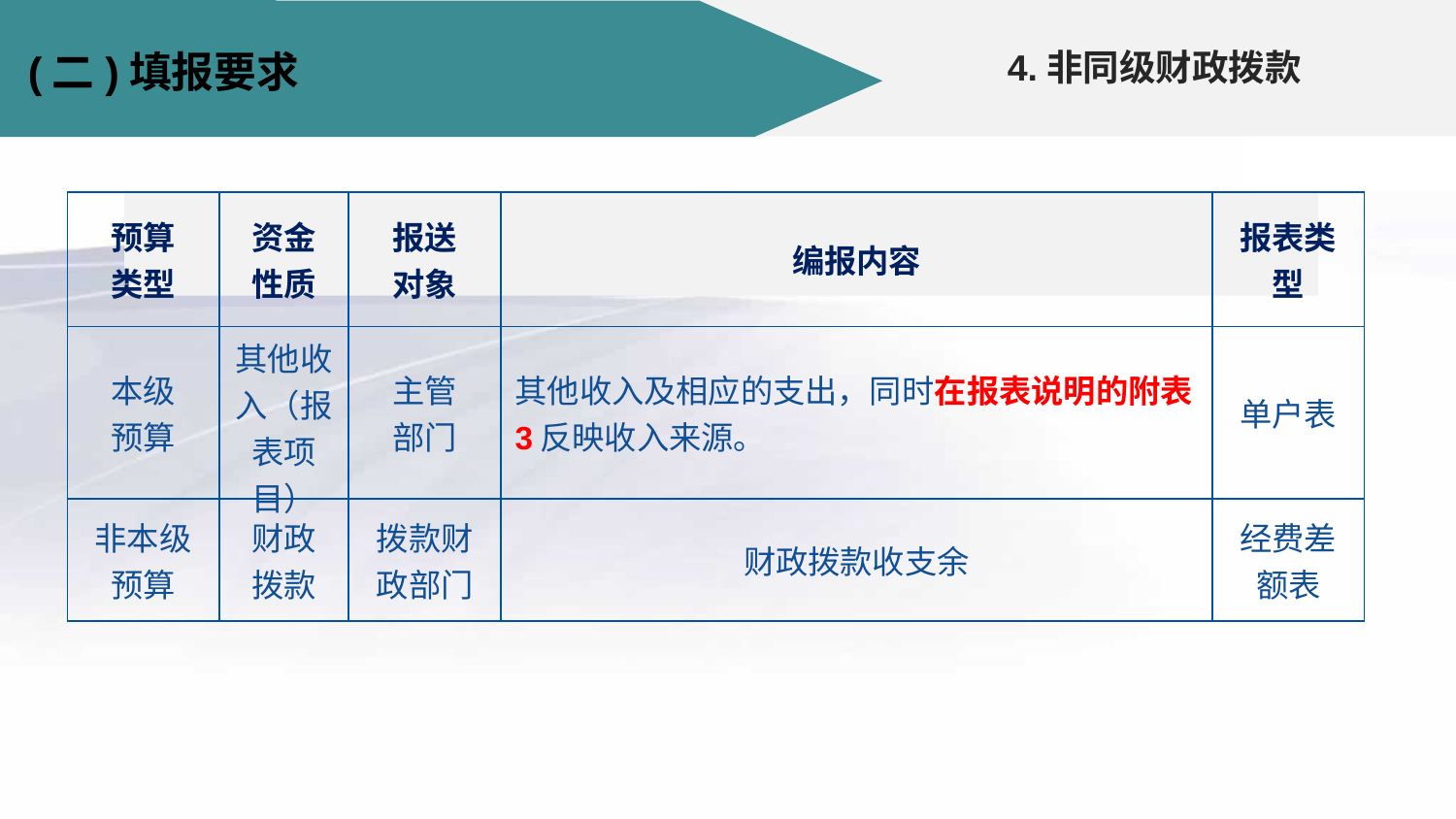

4.非同级财政拨款
#
(二)填报要求

| 预算 类型 | 资金 性质 | 报送 对象 | 编报内容 | 报表类型 |
| --- | --- | --- | --- | --- |
| 本级 预算 | 其他收入（报表项目） | 主管 部门 | 其他收入及相应的支出，同时在报表说明的附表3反映收入来源。 | 单户表 |
| 非本级预算 | 财政 拨款 | 拨款财政部门 | 财政拨款收支余 | 经费差额表 |